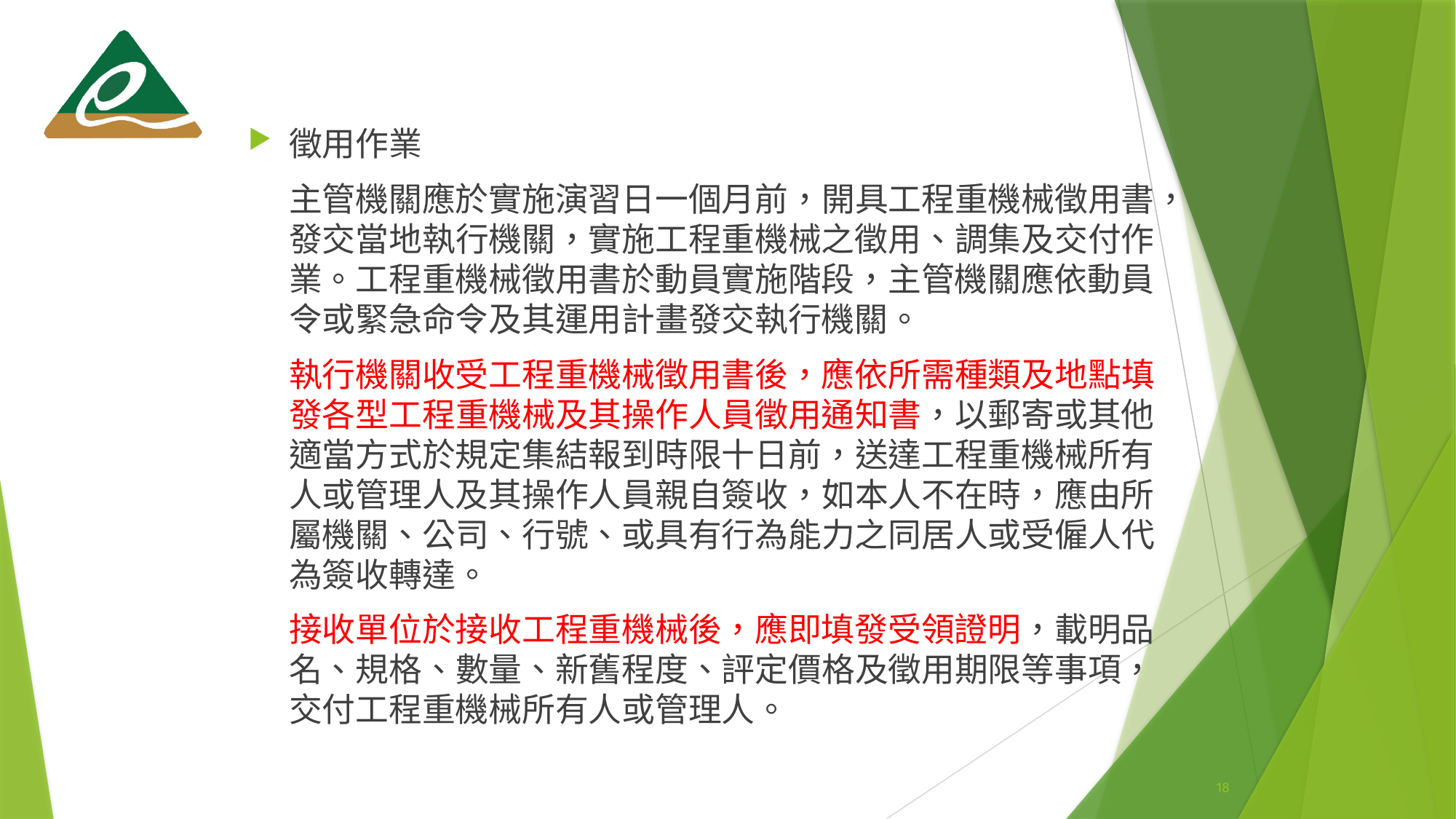

徵用作業
主管機關應於實施演習日一個月前，開具工程重機械徵用書，發交當地執行機關，實施工程重機械之徵用、調集及交付作業。工程重機械徵用書於動員實施階段，主管機關應依動員令或緊急命令及其運用計畫發交執行機關。
執行機關收受工程重機械徵用書後，應依所需種類及地點填發各型工程重機械及其操作人員徵用通知書，以郵寄或其他適當方式於規定集結報到時限十日前，送達工程重機械所有人或管理人及其操作人員親自簽收，如本人不在時，應由所屬機關、公司、行號、或具有行為能力之同居人或受僱人代為簽收轉達。
接收單位於接收工程重機械後，應即填發受領證明，載明品名、規格、數量、新舊程度、評定價格及徵用期限等事項，交付工程重機械所有人或管理人。

18